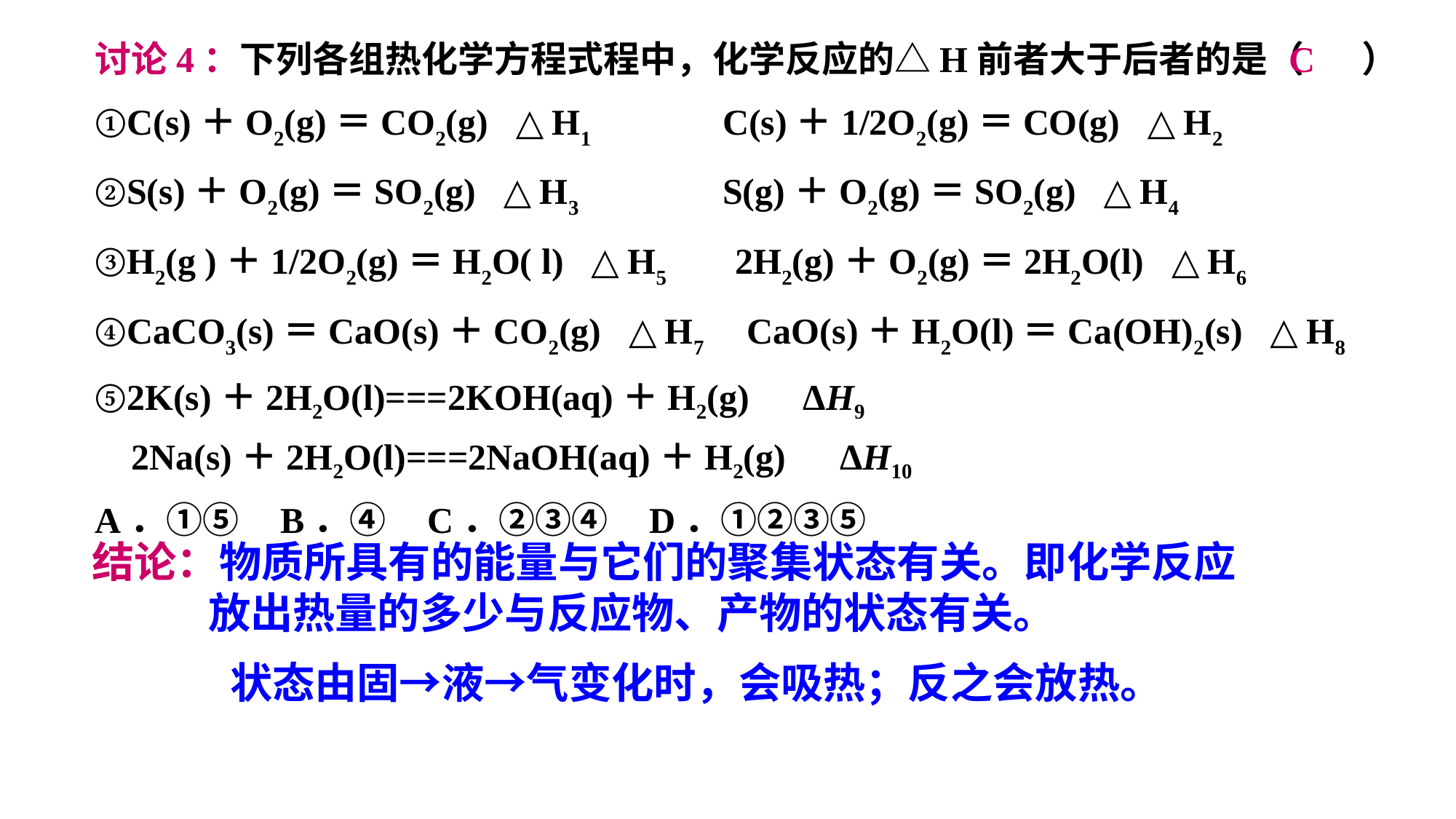

讨论4：下列各组热化学方程式程中，化学反应的△H前者大于后者的是（       ）
①C(s)＋O2(g)＝CO2(g)   △H1	         C(s)＋1/2O2(g)＝CO(g)   △H2
②S(s)＋O2(g)＝SO2(g)   △H3	         S(g)＋O2(g)＝SO2(g)   △H4
③H2(g )＋1/2O2(g)＝H2O( l)   △H5             2H2(g)＋O2(g)＝2H2O(l)   △H6
④CaCO3(s)＝CaO(s)＋CO2(g)   △H7      CaO(s)＋H2O(l)＝Ca(OH)2(s)   △H8
⑤2K(s)＋2H2O(l)===2KOH(aq)＋H2(g)　ΔH9
    2Na(s)＋2H2O(l)===2NaOH(aq)＋H2(g)　ΔH10
A．①⑤    B．④    C．②③④    D．①②③⑤
C
结论：物质所具有的能量与它们的聚集状态有关。即化学反应
           放出热量的多少与反应物、产物的状态有关。
状态由固→液→气变化时，会吸热；反之会放热。